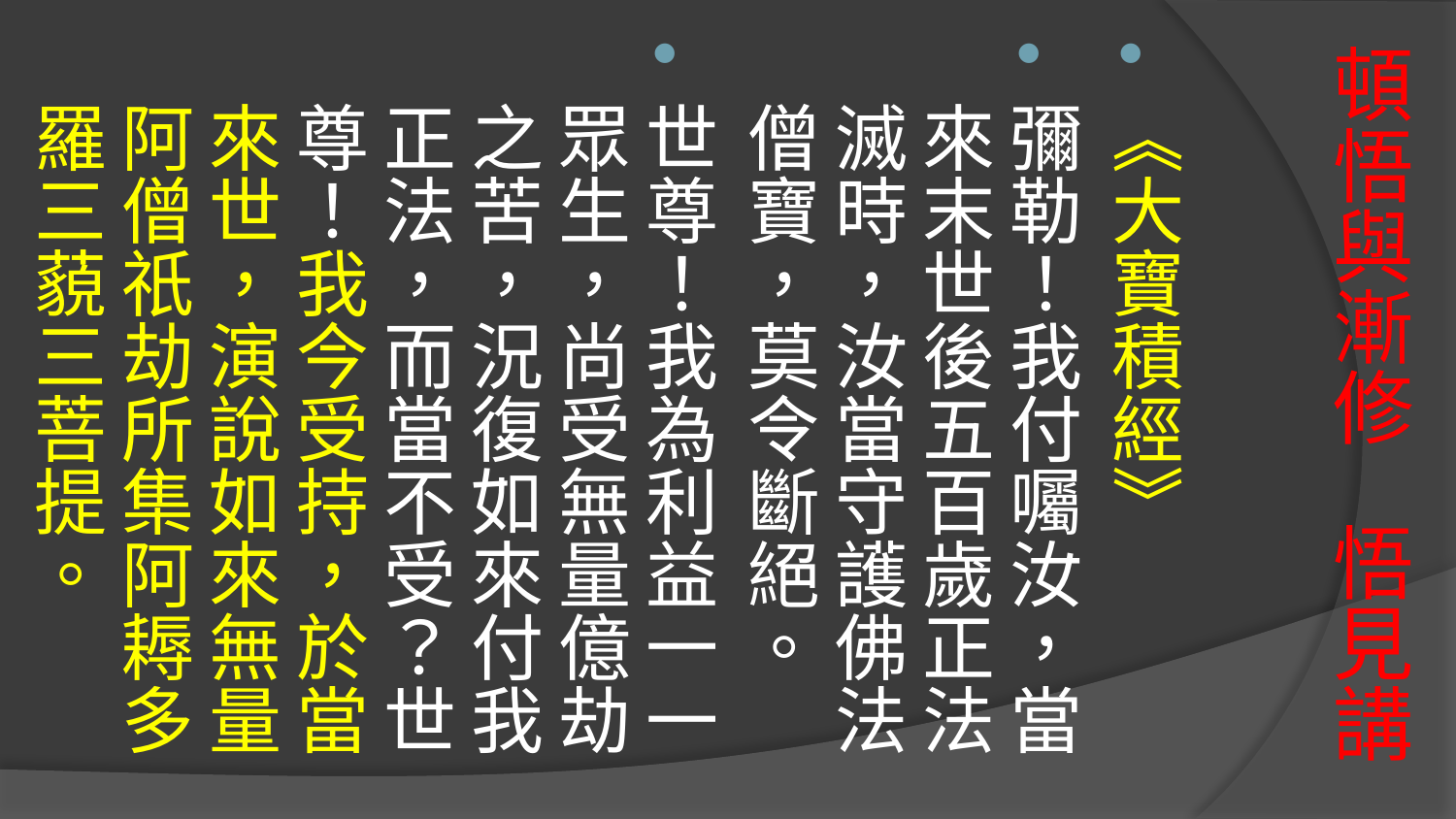

《大寶積經》
彌勒！我付囑汝，當來末世後五百歲正法滅時，汝當守護佛法僧寶，莫令斷絕。
世尊！我為利益一一眾生，尚受無量億劫之苦，況復如來付我正法，而當不受？世尊！我今受持，於當來世，演說如來無量阿僧祇劫所集阿耨多羅三藐三菩提。
# 頓悟與漸修    悟見講